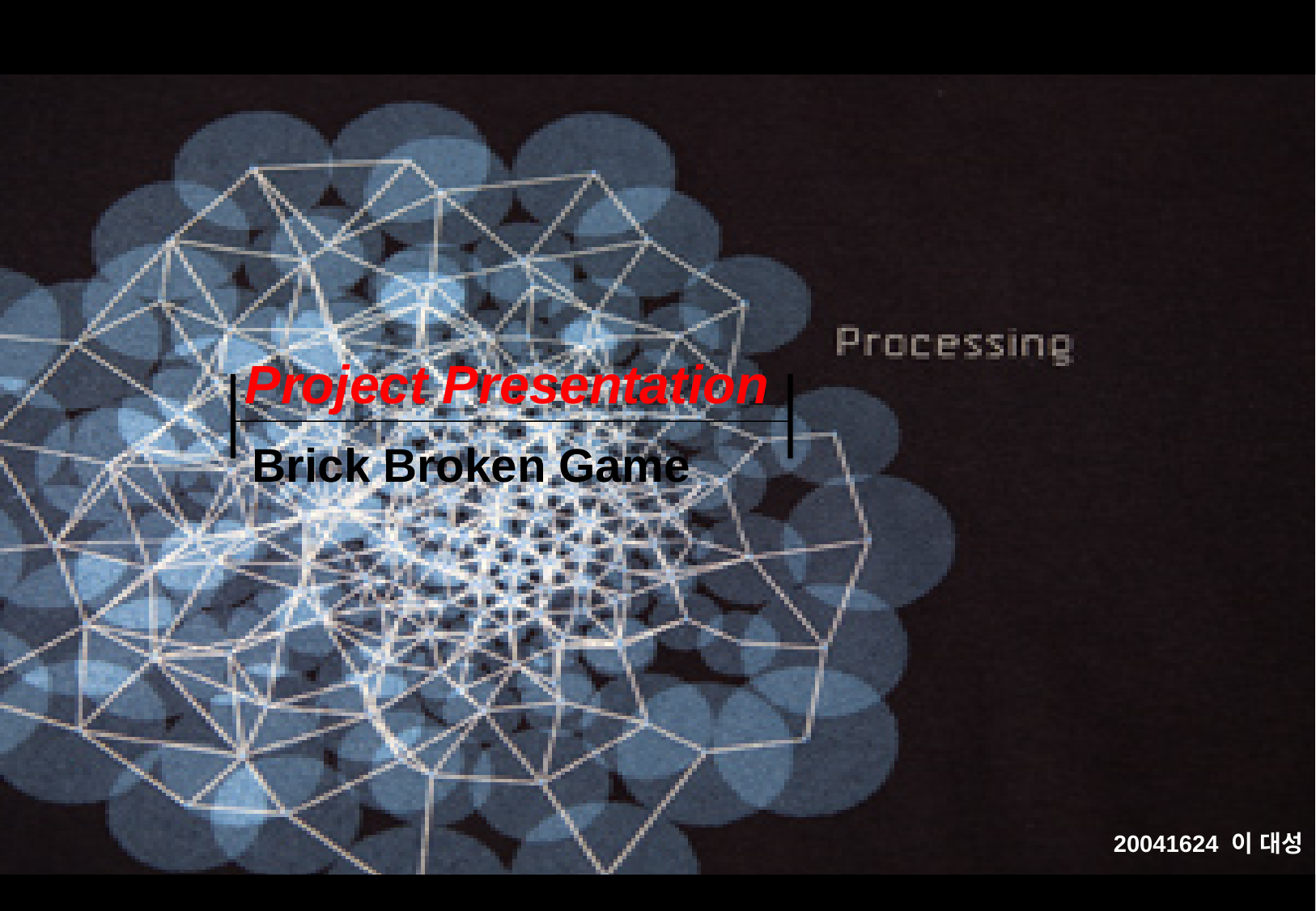

# Brick Broken Game
20041624 이 대성